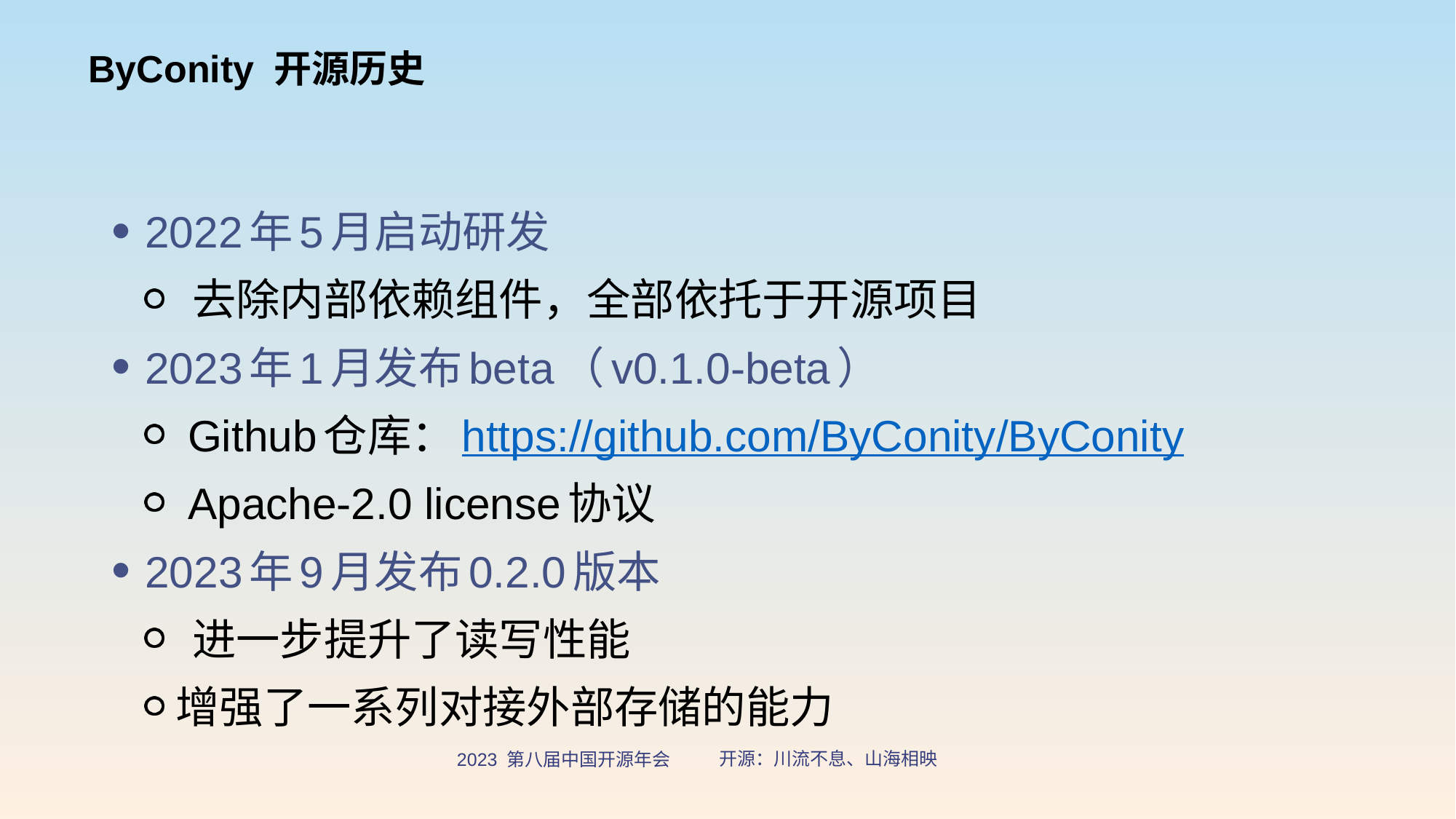

ByConity 开源历史
 2022年5月启动研发
 去除内部依赖组件，全部依托于开源项目
 2023年1月发布beta（v0.1.0-beta）
 Github仓库：https://github.com/ByConity/ByConity
 Apache-2.0 license协议
 2023年9月发布0.2.0版本
 进一步提升了读写性能
增强了一系列对接外部存储的能力